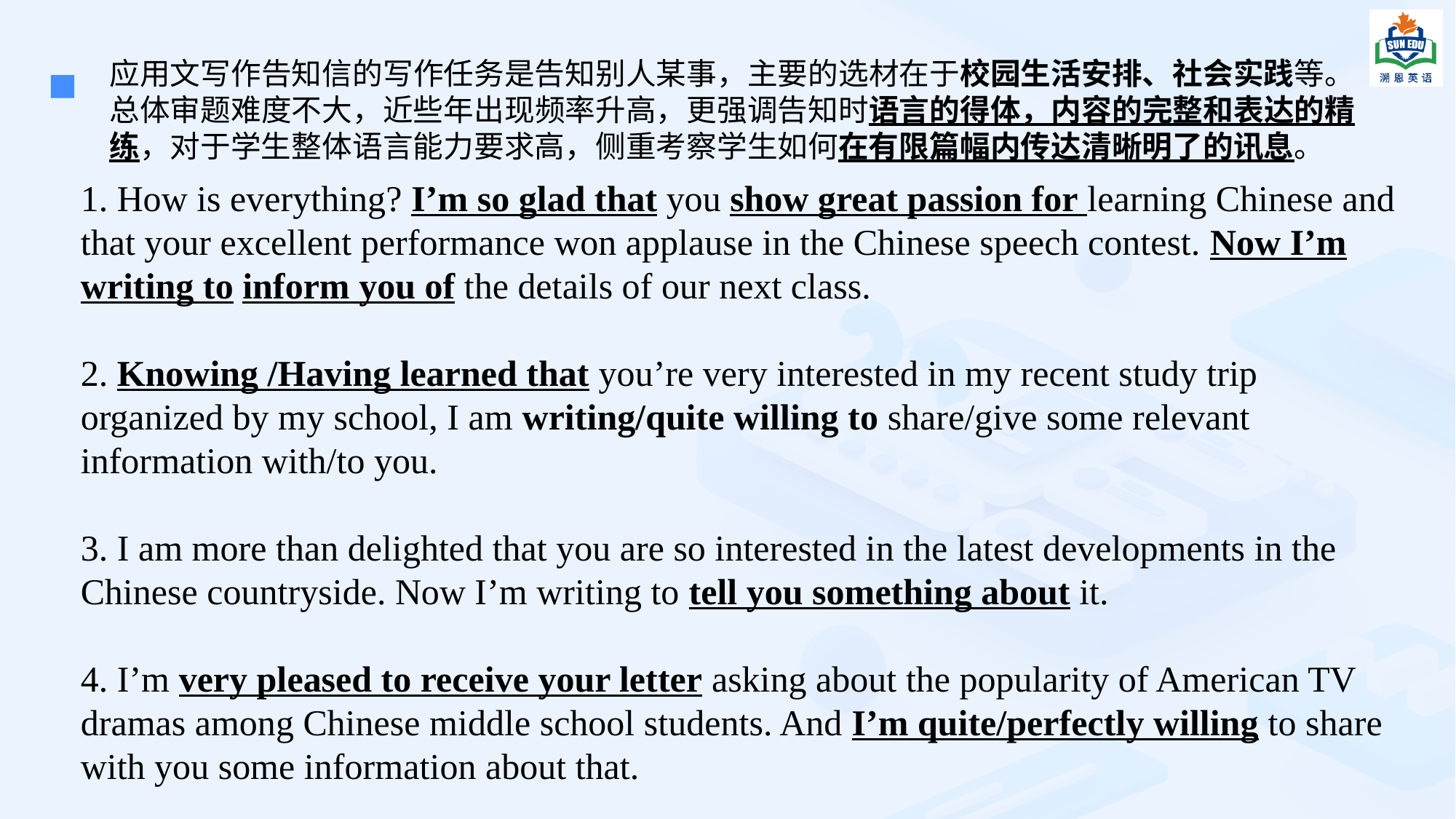

应用文写作告知信的写作任务是告知别人某事，主要的选材在于校园生活安排、社会实践等。总体审题难度不大，近些年出现频率升高，更强调告知时语言的得体，内容的完整和表达的精练，对于学生整体语言能力要求高，侧重考察学生如何在有限篇幅内传达清晰明了的讯息。
1. How is everything? I’m so glad that you show great passion for learning Chinese and that your excellent performance won applause in the Chinese speech contest. Now I’m writing to inform you of the details of our next class.

2. Knowing /Having learned that you’re very interested in my recent study trip organized by my school, I am writing/quite willing to share/give some relevant information with/to you.

3. I am more than delighted that you are so interested in the latest developments in the Chinese countryside. Now I’m writing to tell you something about it.

4. I’m very pleased to receive your letter asking about the popularity of American TV dramas among Chinese middle school students. And I’m quite/perfectly willing to share with you some information about that.